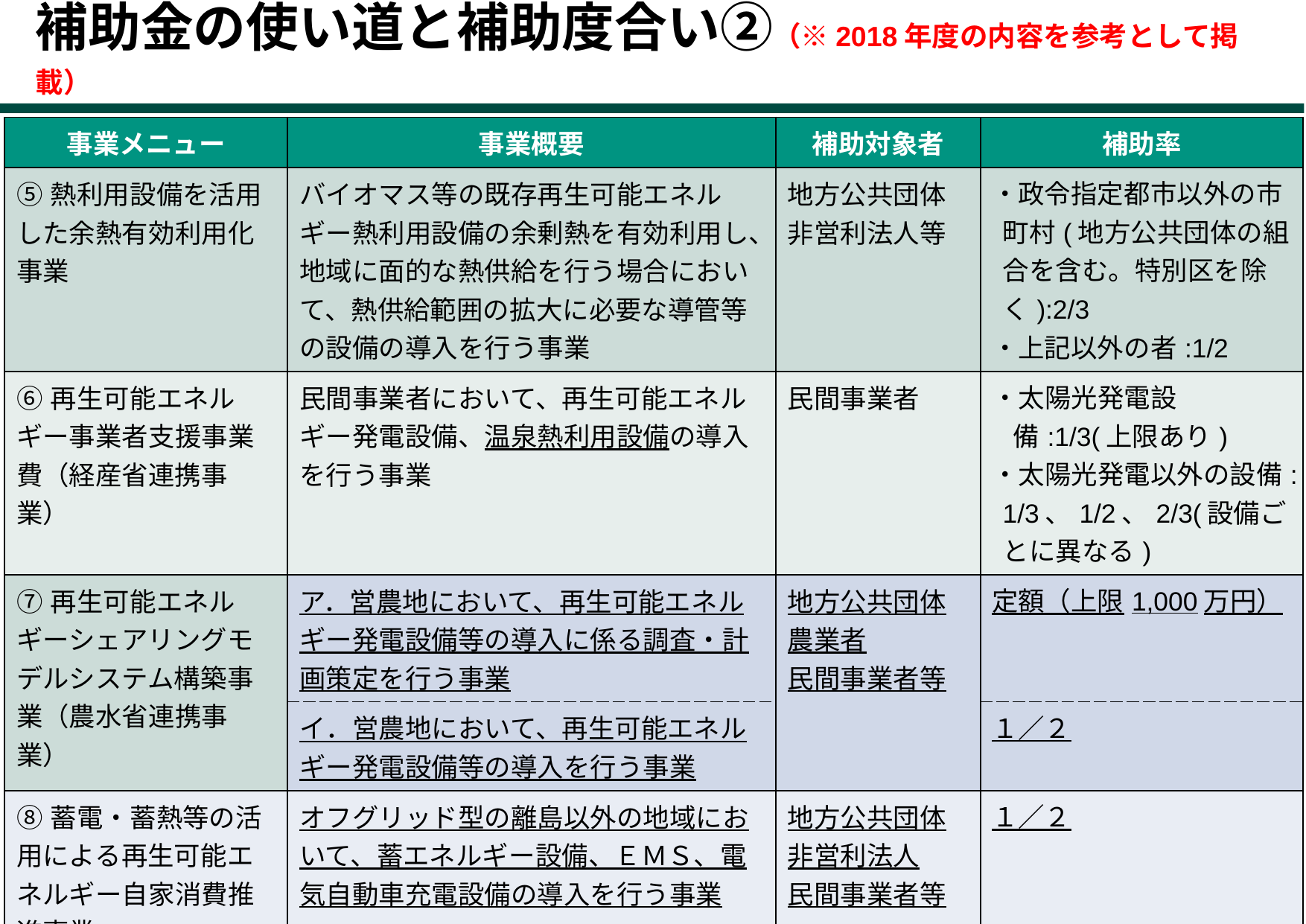

# 補助金の使い道と補助度合い②（※2018年度の内容を参考として掲載）
| 事業メニュー | 事業概要 | 補助対象者 | 補助率 |
| --- | --- | --- | --- |
| ⑤熱利用設備を活用した余熱有効利用化事業 | バイオマス等の既存再生可能エネルギー熱利用設備の余剰熱を有効利用し、地域に面的な熱供給を行う場合において、熱供給範囲の拡大に必要な導管等の設備の導入を行う事業 | 地方公共団体 非営利法人等 | ・政令指定都市以外の市町村(地方公共団体の組合を含む。特別区を除く):2/3 ・上記以外の者:1/2 |
| ⑥再生可能エネルギー事業者支援事業費（経産省連携事業） | 民間事業者において、再生可能エネルギー発電設備、温泉熱利用設備の導入を行う事業 | 民間事業者 | ・太陽光発電設備:1/3(上限あり) ・太陽光発電以外の設備:1/3、1/2、2/3(設備ごとに異なる) |
| ⑦再生可能エネルギーシェアリングモデルシステム構築事業（農水省連携事業） | ア．営農地において、再生可能エネルギー発電設備等の導入に係る調査・計画策定を行う事業 | 地方公共団体 農業者 民間事業者等 | 定額（上限1,000万円） |
|  | イ．営農地において、再生可能エネルギー発電設備等の導入を行う事業 |  | １／２ |
| ⑧蓄電・蓄熱等の活用による再生可能エネルギー自家消費推進事業 | オフグリッド型の離島以外の地域において、蓄エネルギー設備、ＥＭＳ、電気自動車充電設備の導入を行う事業 | 地方公共団体 非営利法人 民間事業者等 | １／２ |